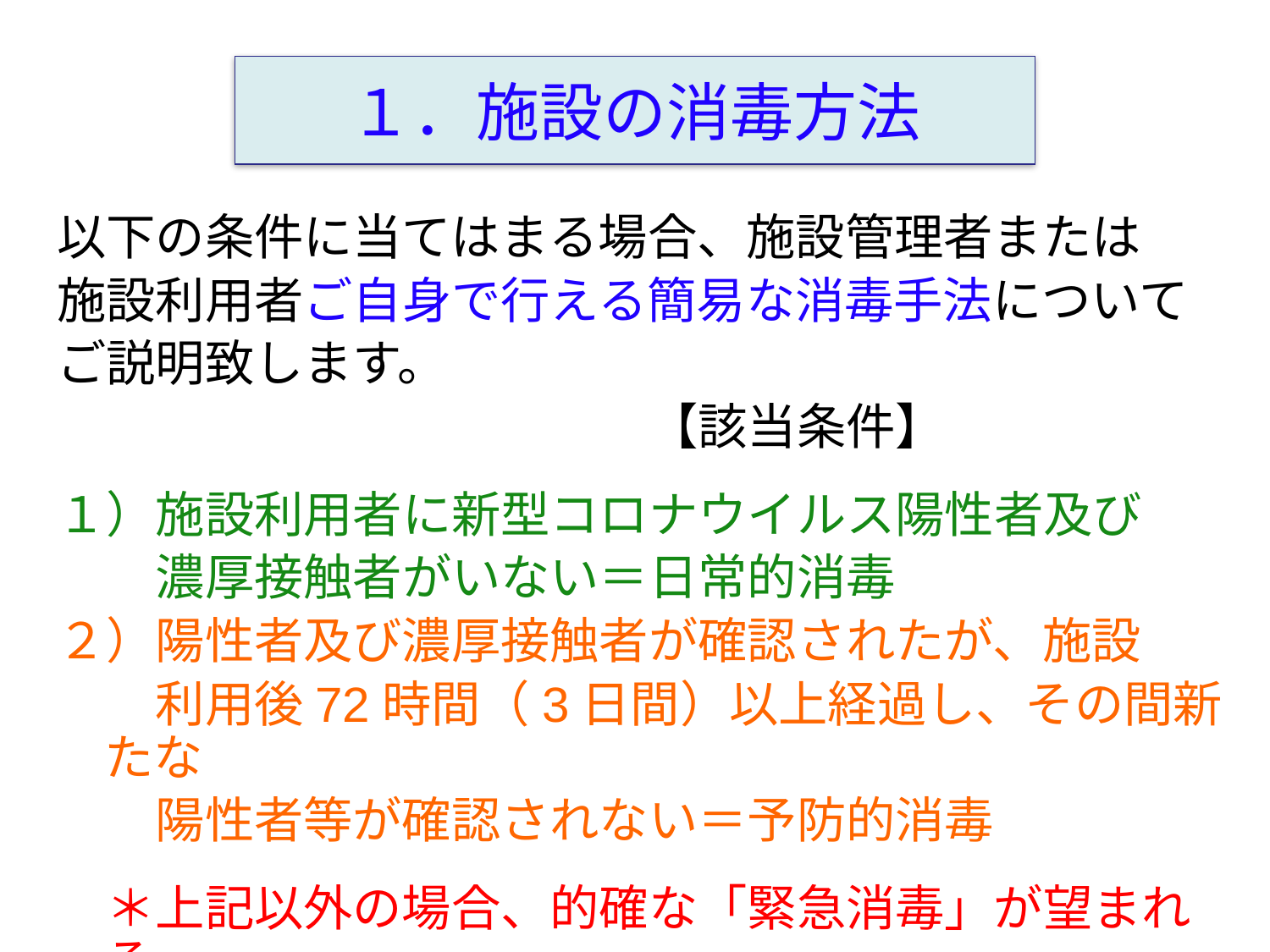

# １．施設の消毒方法
以下の条件に当てはまる場合、施設管理者または
施設利用者ご自身で行える簡易な消毒手法について
ご説明致します。
　　　　　　　　　　　　【該当条件】

１）施設利用者に新型コロナウイルス陽性者及び
　　濃厚接触者がいない＝日常的消毒
２）陽性者及び濃厚接触者が確認されたが、施設
　　利用後72時間（3日間）以上経過し、その間新たな
　　陽性者等が確認されない＝予防的消毒

　＊上記以外の場合、的確な「緊急消毒」が望まれる